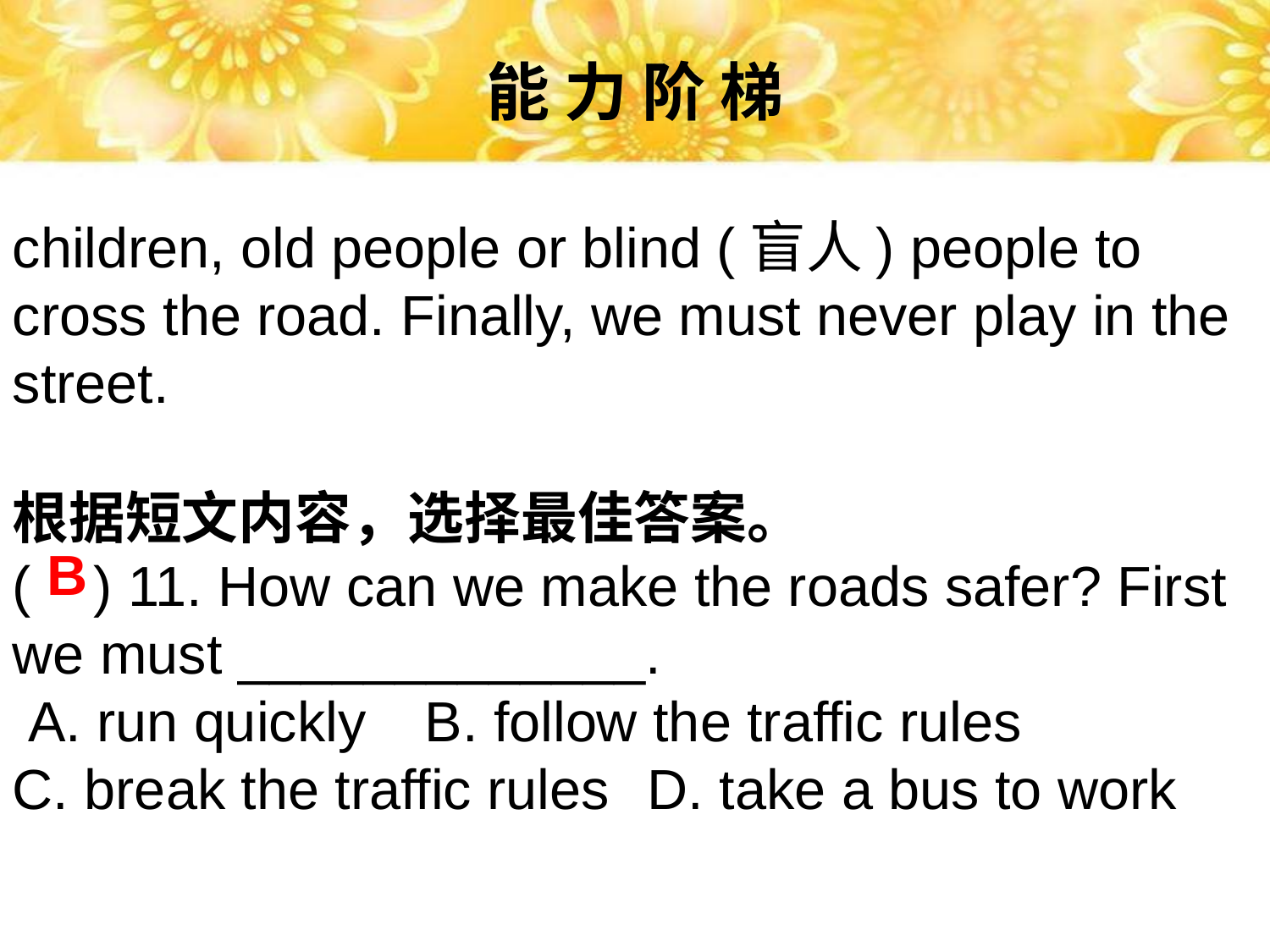

能 力 阶 梯
children, old people or blind (盲人) people to cross the road. Finally, we must never play in the street.

根据短文内容，选择最佳答案。
(    ) 11. How can we make the roads safer? First we must _____________.
 A. run quickly 	  B. follow the traffic rules
C. break the traffic rules  	D. take a bus to work
B